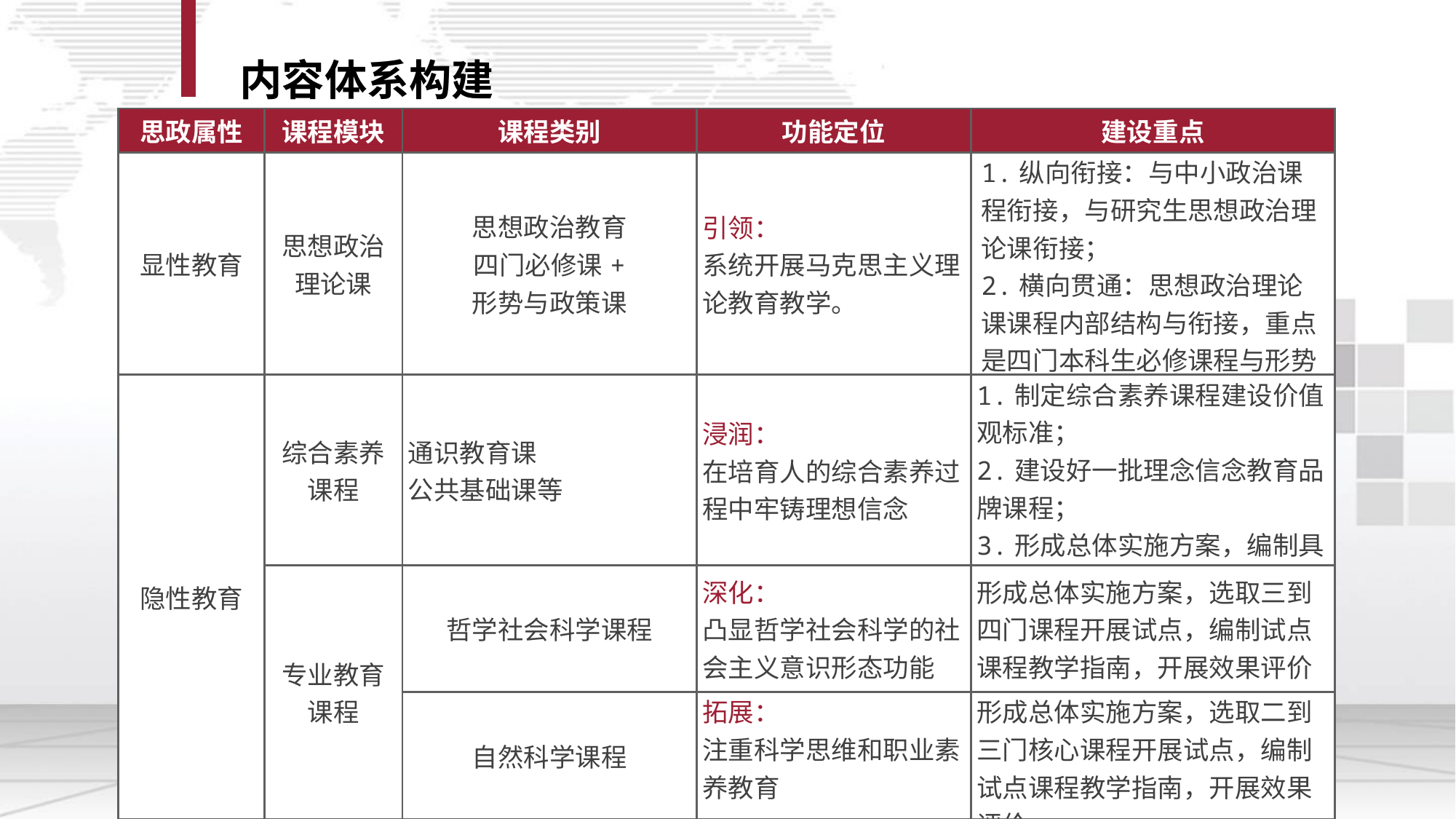

内容体系构建
| 思政属性 | 课程模块 | 课程类别 | 功能定位 | 建设重点 |
| --- | --- | --- | --- | --- |
| 显性教育 | 思想政治理论课 | 思想政治教育 四门必修课+ 形势与政策课 | 引领： 系统开展马克思主义理论教育教学。 | 1.纵向衔接：与中小政治课程衔接，与研究生思想政治理论课衔接； 2.横向贯通：思想政治理论课课程内部结构与衔接，重点是四门本科生必修课程与形势与政策课关系； |
| 隐性教育 | 综合素养课程 | 通识教育课 公共基础课等 | 浸润： 在培育人的综合素养过程中牢铸理想信念 | 1.制定综合素养课程建设价值观标准； 2.建设好一批理念信念教育品牌课程； 3.形成总体实施方案，编制具体课程教学指南 |
|  | 专业教育课程 | 哲学社会科学课程 | 深化： 凸显哲学社会科学的社会主义意识形态功能 | 形成总体实施方案，选取三到四门课程开展试点，编制试点课程教学指南，开展效果评价 |
|  |  | 自然科学课程 | 拓展： 注重科学思维和职业素养教育 | 形成总体实施方案，选取二到三门核心课程开展试点，编制试点课程教学指南，开展效果评价 |